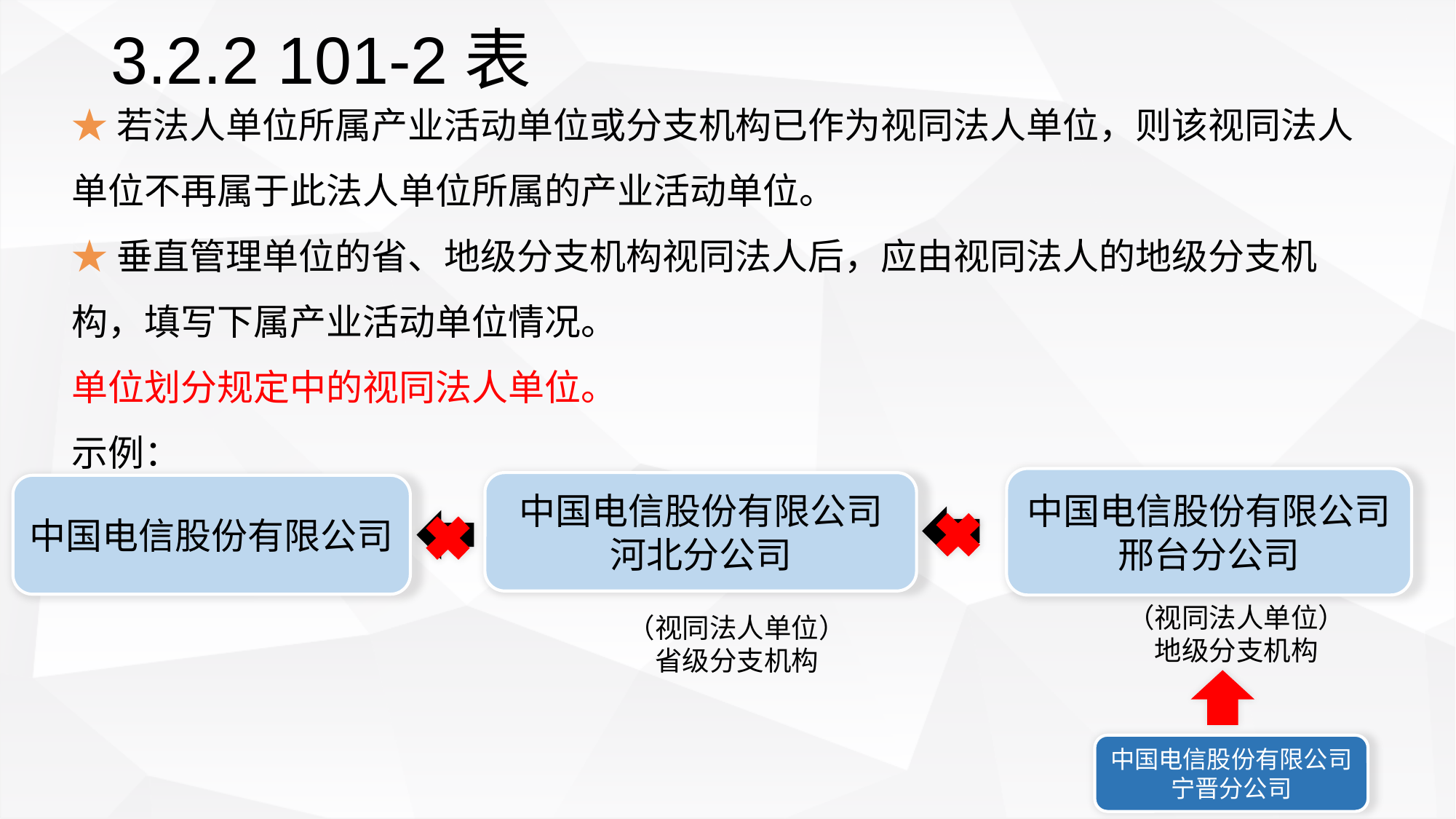

# 3.2.2 101-2表
★若法人单位所属产业活动单位或分支机构已作为视同法人单位，则该视同法人单位不再属于此法人单位所属的产业活动单位。
★垂直管理单位的省、地级分支机构视同法人后，应由视同法人的地级分支机构，填写下属产业活动单位情况。
单位划分规定中的视同法人单位。
示例：
中国电信股份有限公司邢台分公司
中国电信股份有限公司河北分公司
中国电信股份有限公司

（视同法人单位）
地级分支机构
（视同法人单位）
省级分支机构

中国电信股份有限公司宁晋分公司